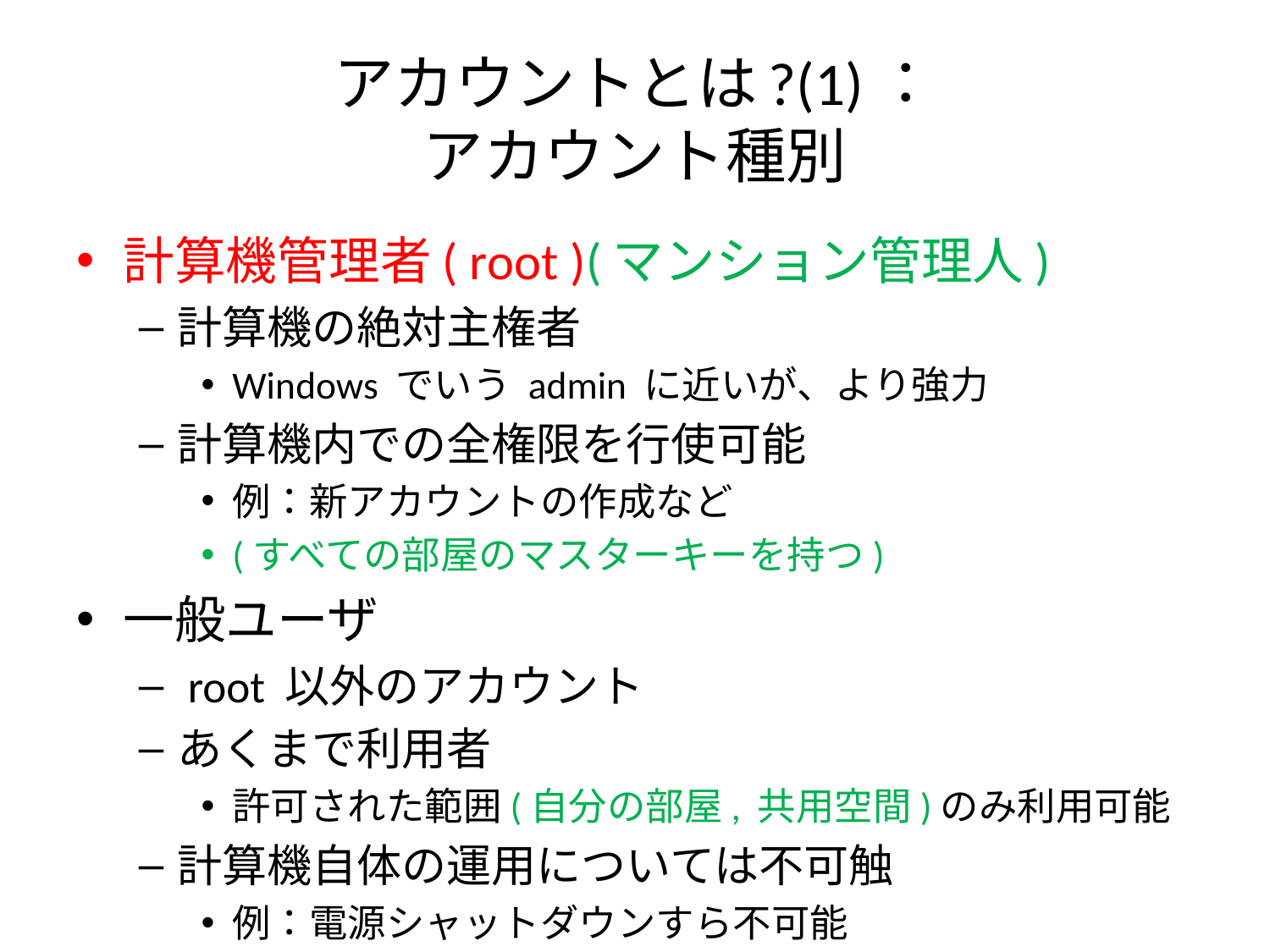

# アカウントとは?(1)： アカウント種別
計算機管理者( root )(マンション管理人)
計算機の絶対主権者
Windows でいう admin に近いが、より強力
計算機内での全権限を行使可能
例：新アカウントの作成など
(すべての部屋のマスターキーを持つ)
一般ユーザ
 root 以外のアカウント
あくまで利用者
許可された範囲(自分の部屋, 共用空間)のみ利用可能
計算機自体の運用については不可触
例：電源シャットダウンすら不可能